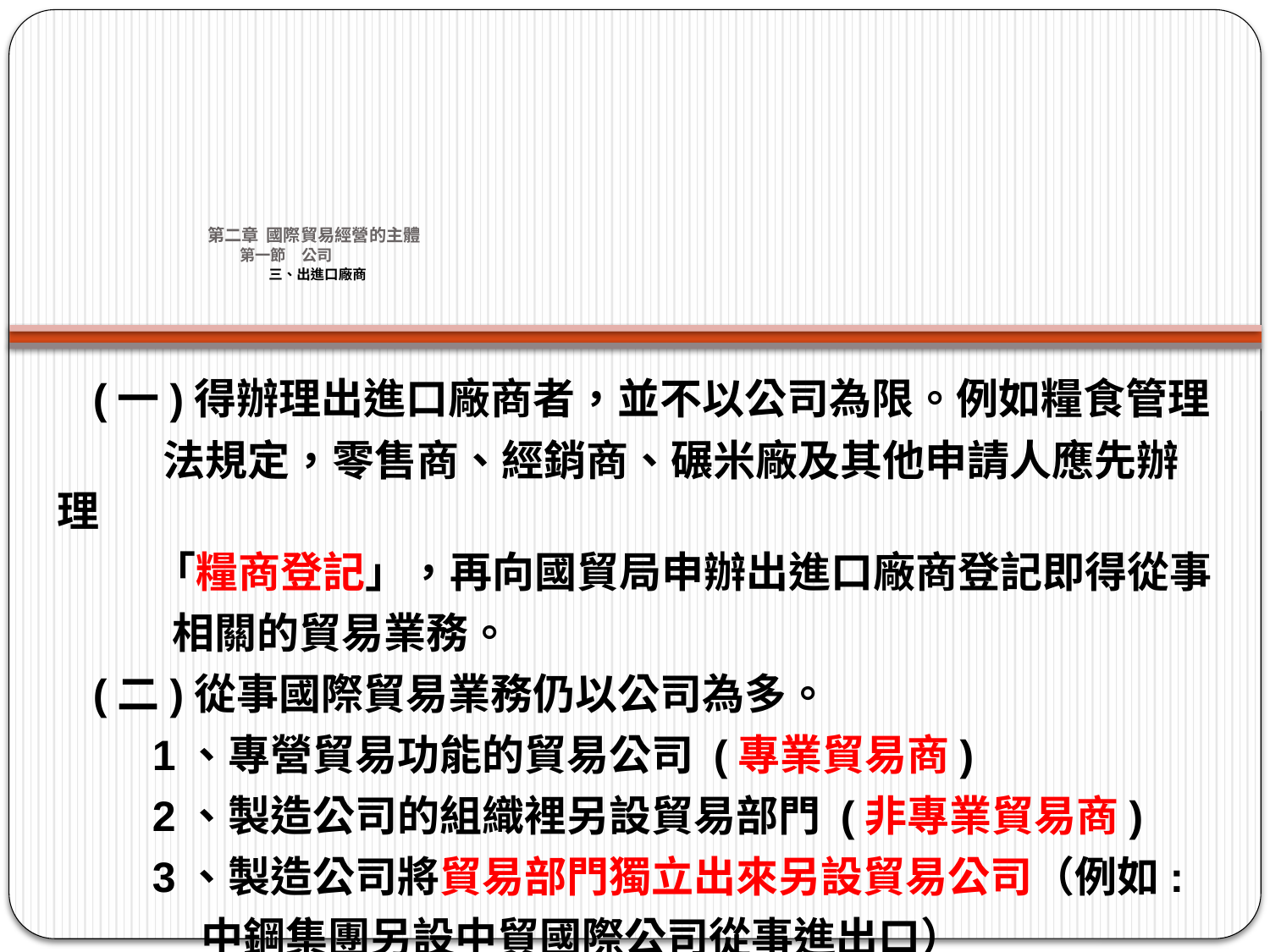

# 第二章  國際貿易經營的主體 第一節　公司 三、出進口廠商
   (一)得辦理出進口廠商者，並不以公司為限。例如糧食管理
          法規定，零售商、經銷商、碾米廠及其他申請人應先辦理
         「糧商登記」，再向國貿局申辦出進口廠商登記即得從事
           相關的貿易業務。
   (二)從事國際貿易業務仍以公司為多。
        1、專營貿易功能的貿易公司 (專業貿易商)
        2、製造公司的組織裡另設貿易部門 (非專業貿易商)
        3、製造公司將貿易部門獨立出來另設貿易公司（例如:
              中鋼集團另設中貿國際公司從事進出口）